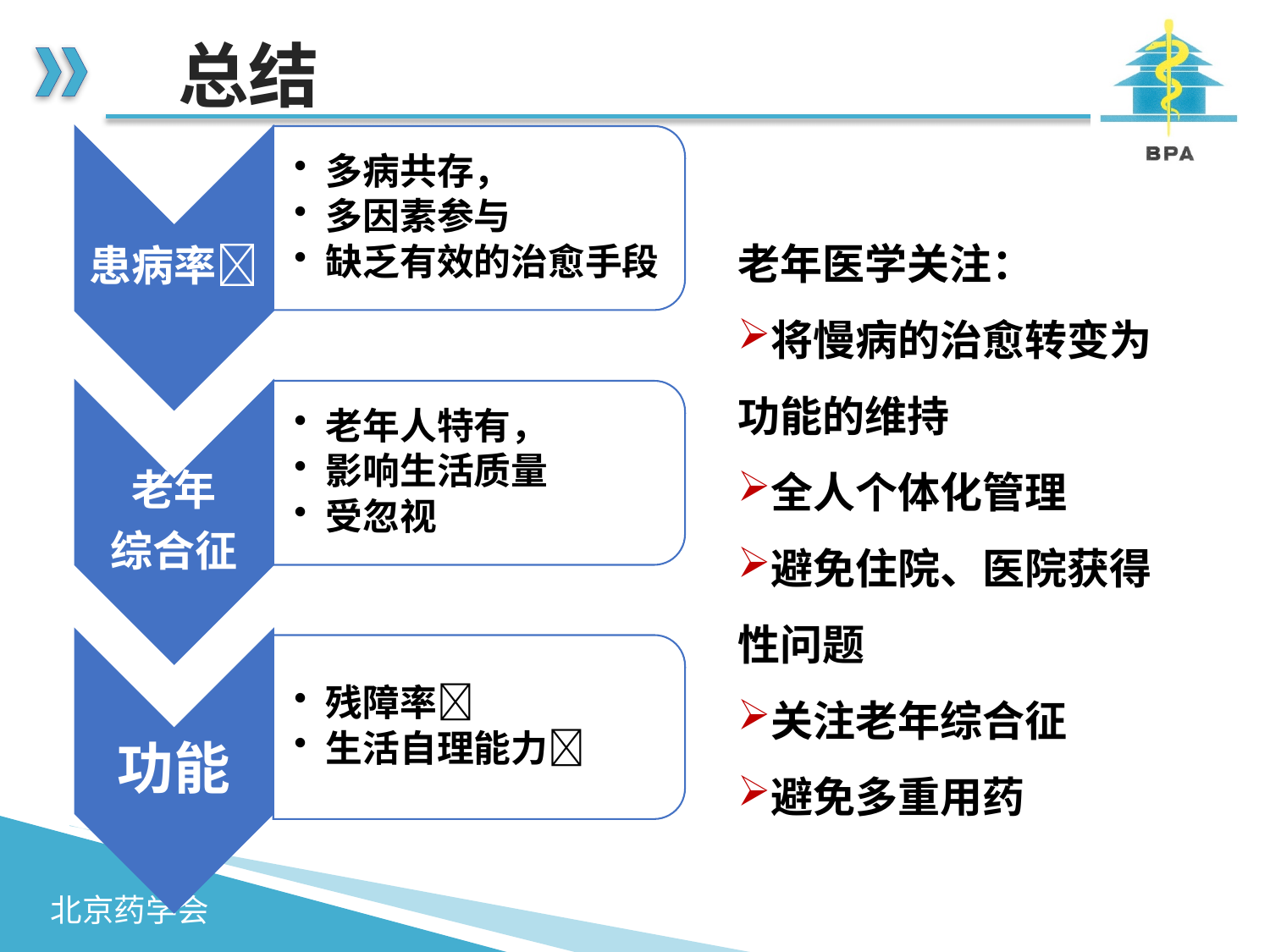

# 总结
患病率↑
多病共存，
多因素参与
缺乏有效的治愈手段
老年
综合征
老年人特有，
影响生活质量
受忽视
功能
残障率↑
生活自理能力↓
老年医学关注：
将慢病的治愈转变为功能的维持
全人个体化管理
避免住院、医院获得性问题
关注老年综合征
避免多重用药